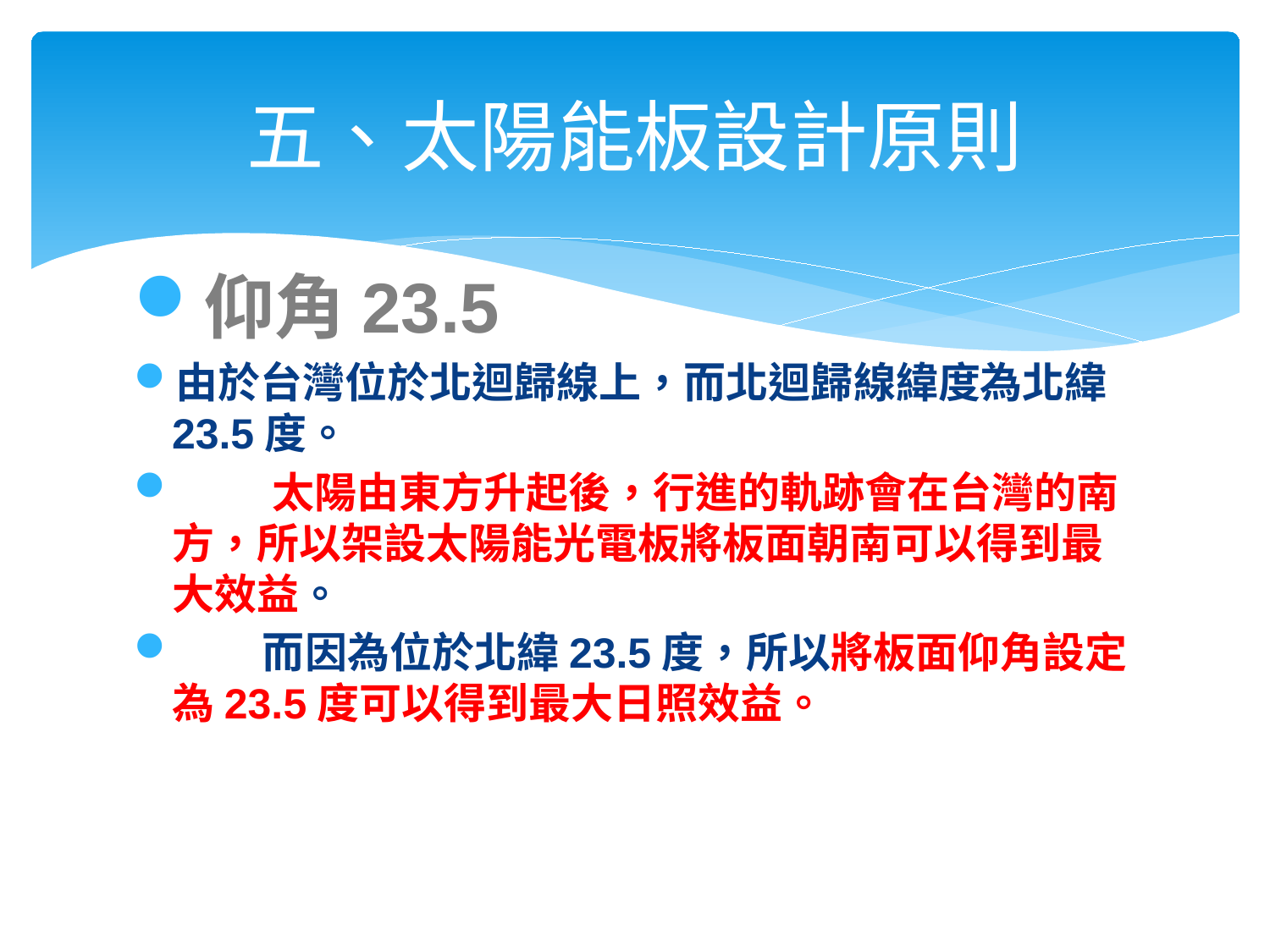

# 五、太陽能板設計原則
仰角23.5
由於台灣位於北迴歸線上，而北迴歸線緯度為北緯23.5度。
         太陽由東方升起後，行進的軌跡會在台灣的南方，所以架設太陽能光電板將板面朝南可以得到最大效益。
        而因為位於北緯23.5度，所以將板面仰角設定為23.5度可以得到最大日照效益。